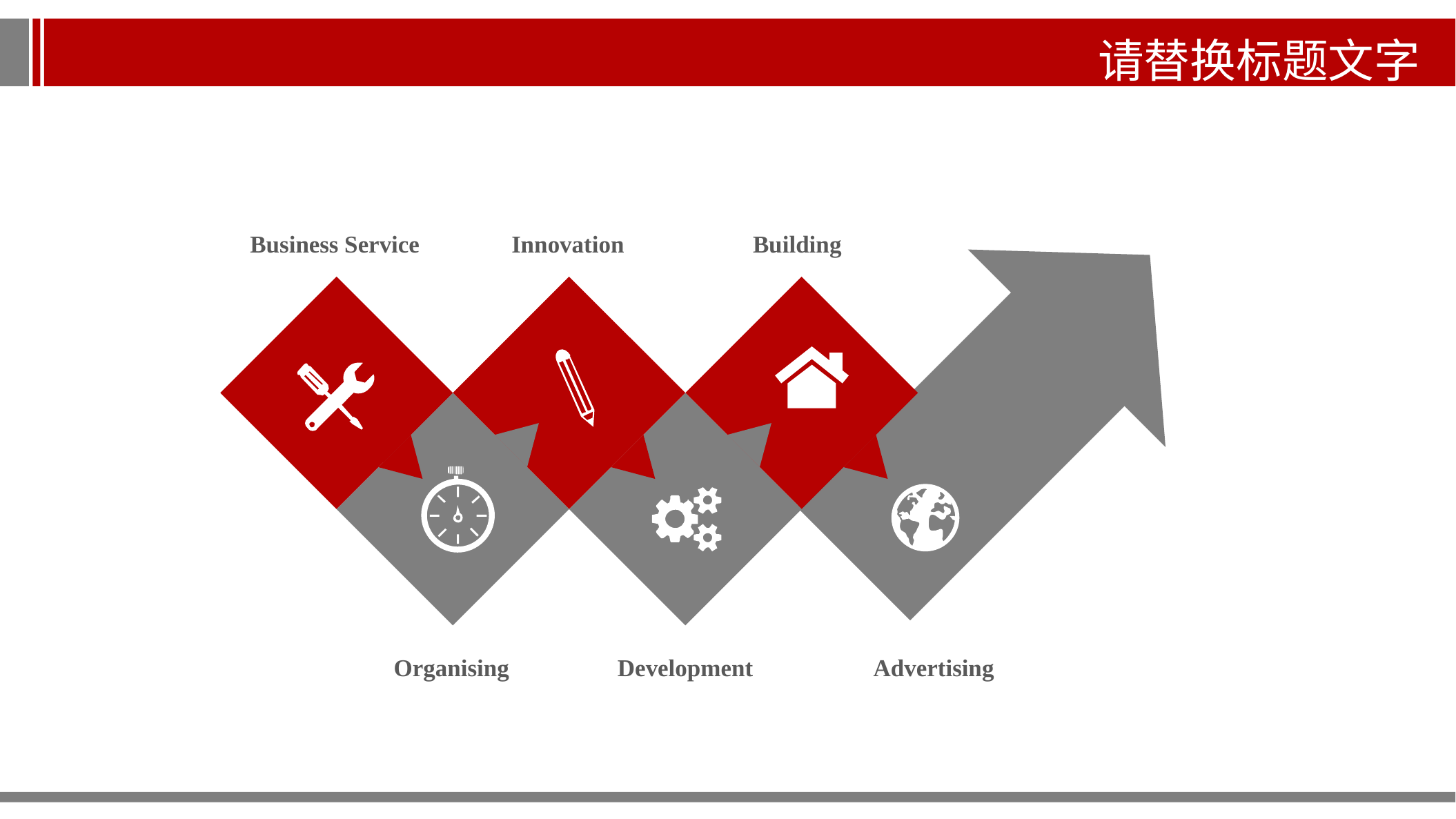

请替换标题文字

Business Service
Innovation
Building

Organising
Development
Advertising